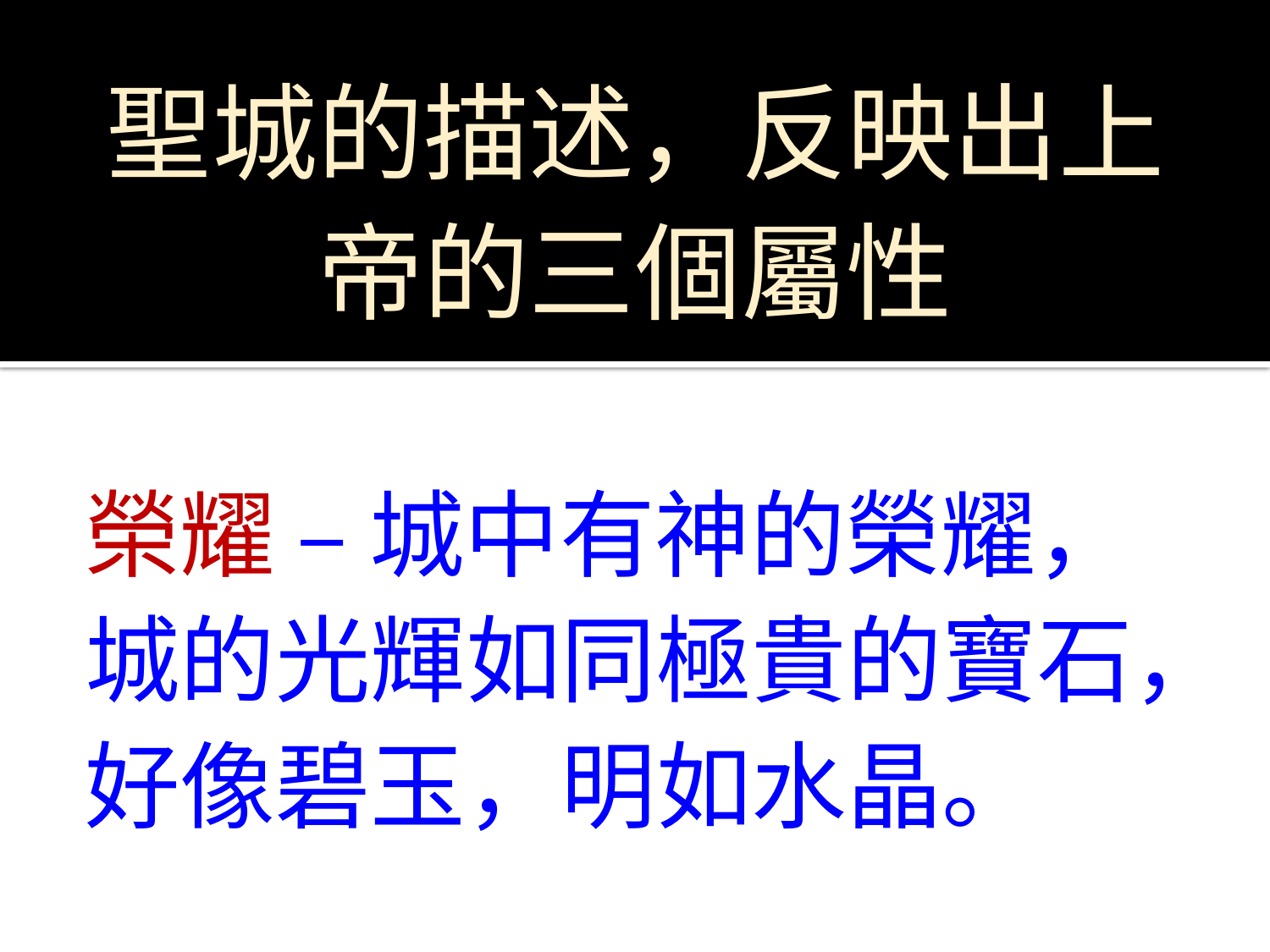

# 聖城的描述，反映出上帝的三個屬性
榮耀 – 城中有神的榮耀，城的光輝如同極貴的寶石，好像碧玉，明如水晶。